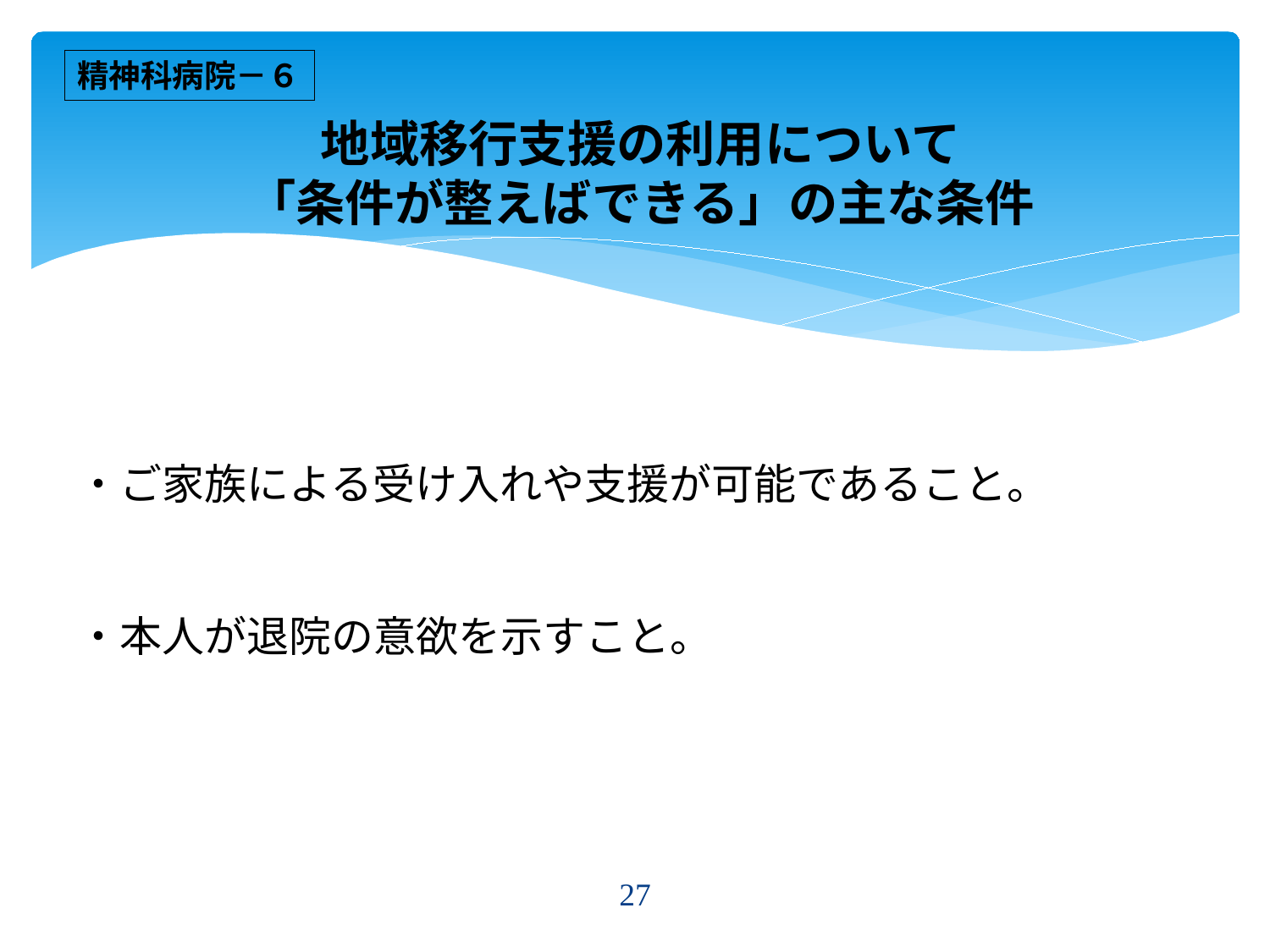

精神科病院－６
# 地域移行支援の利用について 「条件が整えばできる」の主な条件
・ご家族による受け入れや支援が可能であること。

・本人が退院の意欲を示すこと。
27